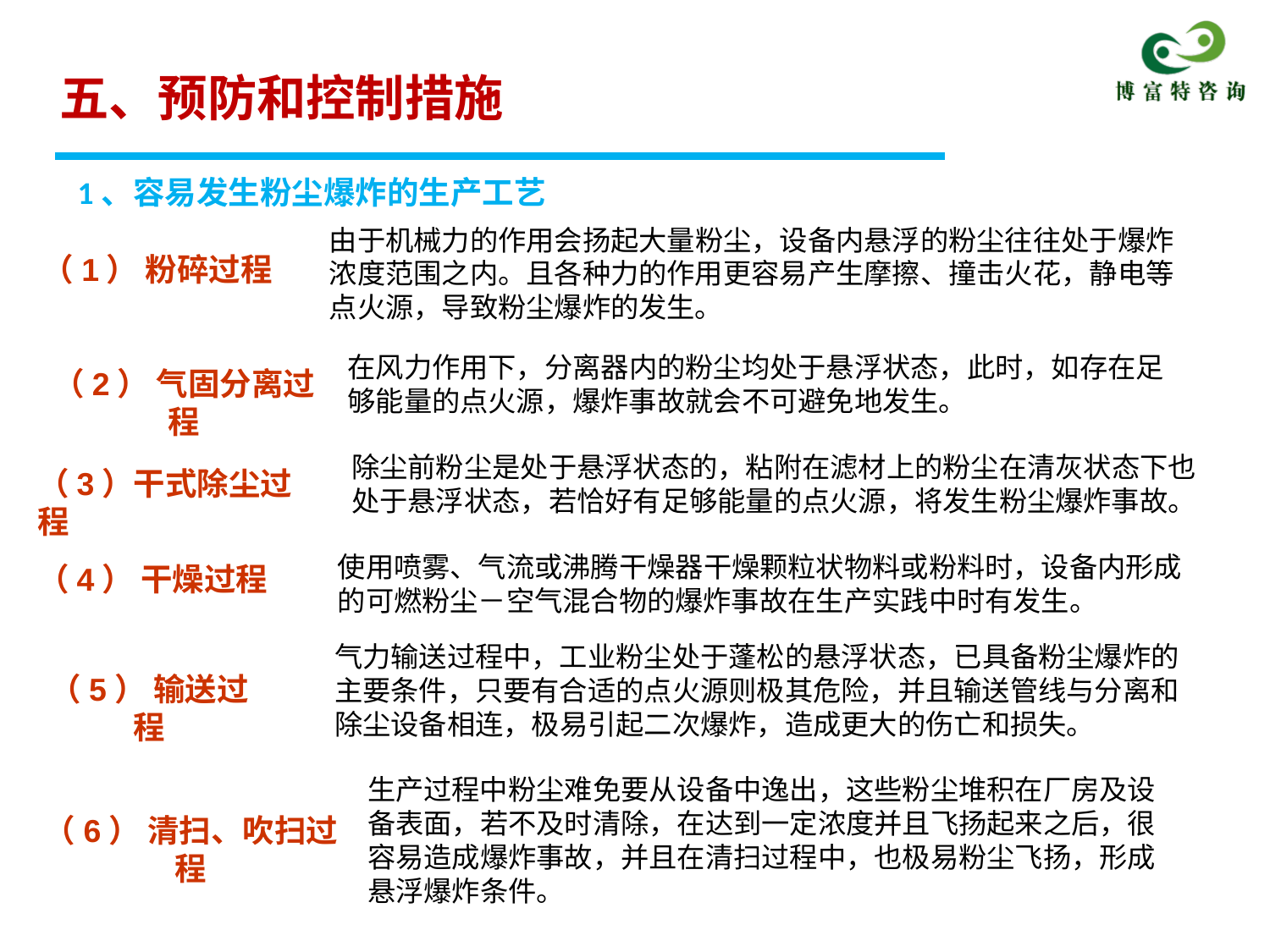

五、预防和控制措施
1、容易发生粉尘爆炸的生产工艺
由于机械力的作用会扬起大量粉尘，设备内悬浮的粉尘往往处于爆炸浓度范围之内。且各种力的作用更容易产生摩擦、撞击火花，静电等点火源，导致粉尘爆炸的发生。
（1） 粉碎过程
在风力作用下，分离器内的粉尘均处于悬浮状态，此时，如存在足够能量的点火源，爆炸事故就会不可避免地发生。
（2） 气固分离过程
除尘前粉尘是处于悬浮状态的，粘附在滤材上的粉尘在清灰状态下也处于悬浮状态，若恰好有足够能量的点火源，将发生粉尘爆炸事故。
（3）干式除尘过程
使用喷雾、气流或沸腾干燥器干燥颗粒状物料或粉料时，设备内形成的可燃粉尘－空气混合物的爆炸事故在生产实践中时有发生。
（4） 干燥过程
气力输送过程中，工业粉尘处于蓬松的悬浮状态，已具备粉尘爆炸的主要条件，只要有合适的点火源则极其危险，并且输送管线与分离和除尘设备相连，极易引起二次爆炸，造成更大的伤亡和损失。
（5） 输送过程
生产过程中粉尘难免要从设备中逸出，这些粉尘堆积在厂房及设备表面，若不及时清除，在达到一定浓度并且飞扬起来之后，很容易造成爆炸事故，并且在清扫过程中，也极易粉尘飞扬，形成悬浮爆炸条件。
（6） 清扫、吹扫过程